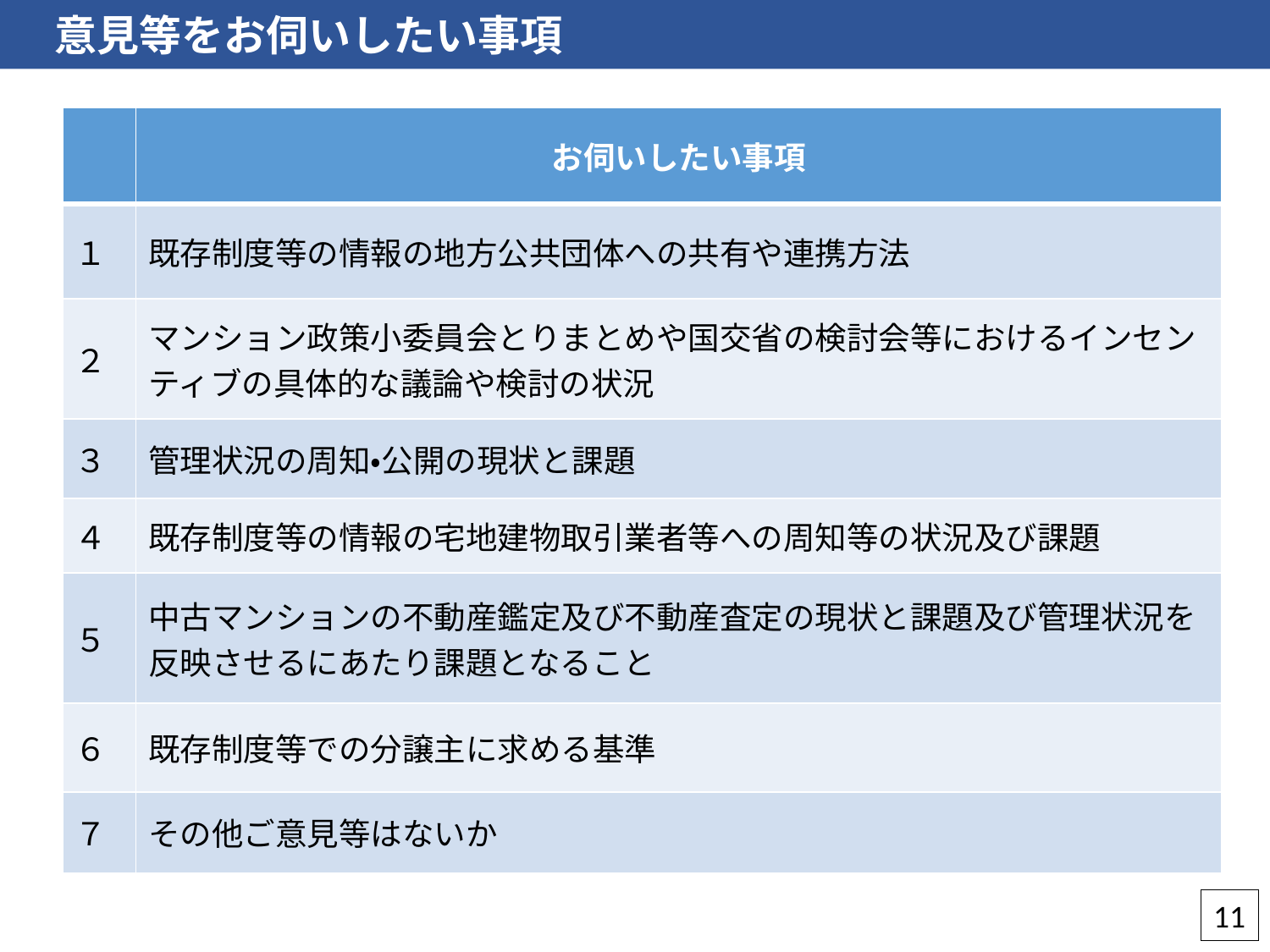

意見等をお伺いしたい事項
|  | お伺いしたい事項 |
| --- | --- |
| １ | 既存制度等の情報の地方公共団体への共有や連携方法 |
| ２ | マンション政策小委員会とりまとめや国交省の検討会等におけるインセンティブの具体的な議論や検討の状況 |
| ３ | 管理状況の周知・公開の現状と課題 |
| ４ | 既存制度等の情報の宅地建物取引業者等への周知等の状況及び課題 |
| ５ | 中古マンションの不動産鑑定及び不動産査定の現状と課題及び管理状況を反映させるにあたり課題となること |
| ６ | 既存制度等での分譲主に求める基準 |
| ７ | その他ご意見等はないか |
11